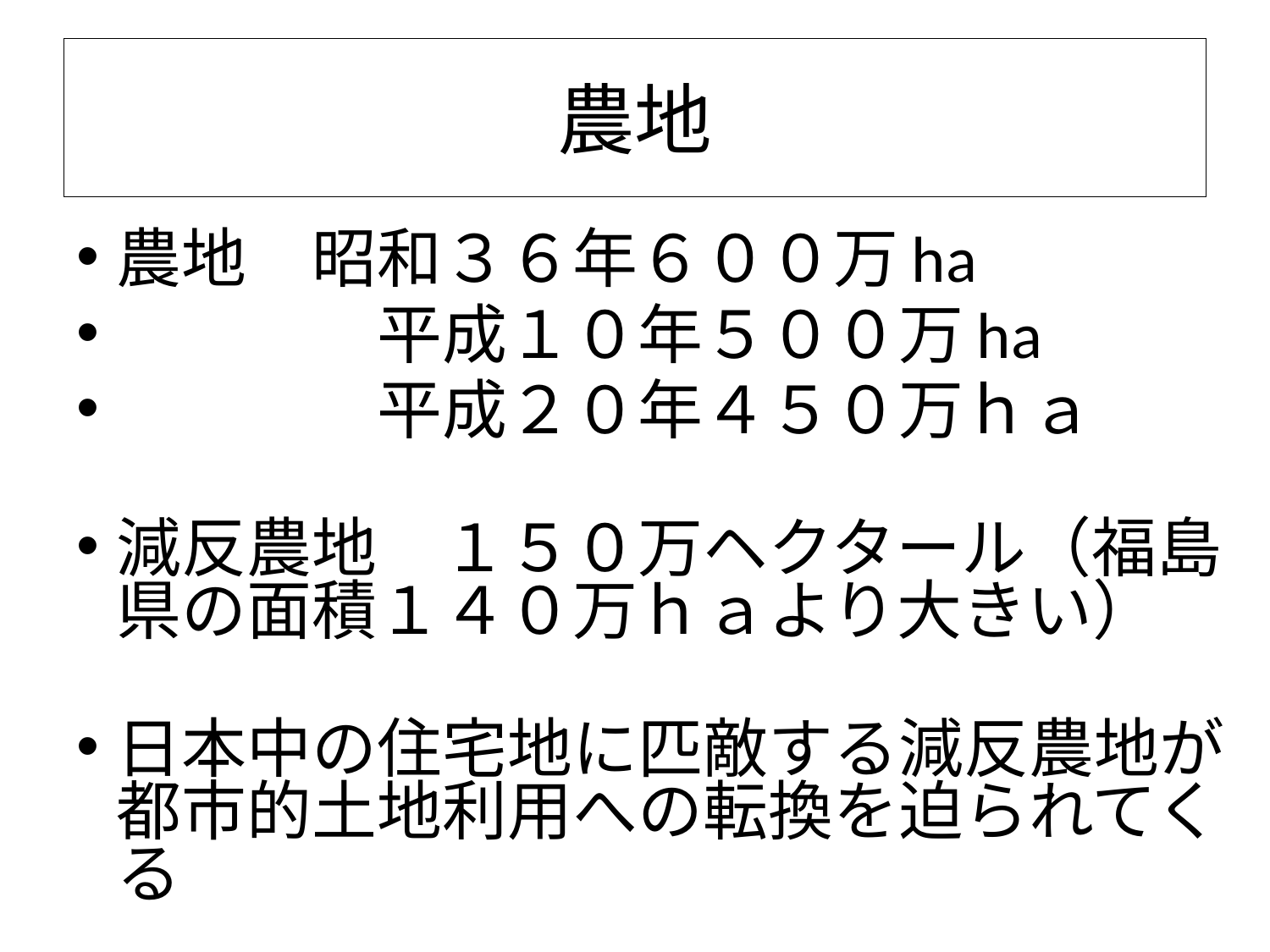

# 農地
農地　昭和３６年６００万ha
　　　　平成１０年５００万ha
　　　　平成２０年４５０万ｈａ
減反農地　１５０万ヘクタール（福島県の面積１４０万ｈａより大きい）
日本中の住宅地に匹敵する減反農地が都市的土地利用への転換を迫られてくる